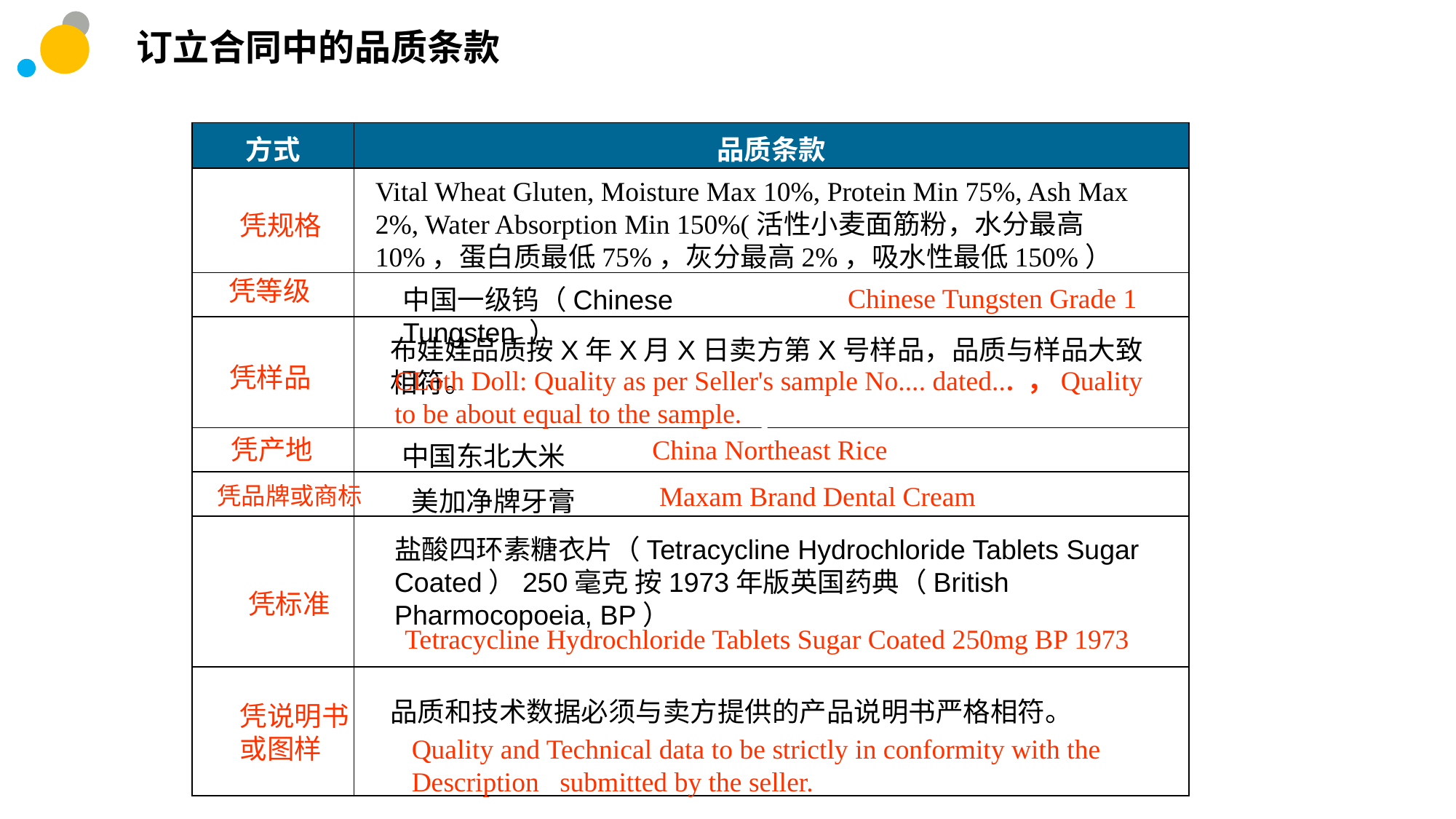

订立合同中的品质条款
子任务1：制定货物的名称和品质条款
| 方式 | 品质条款 |
| --- | --- |
|  |  |
|  |  |
|  |  |
|  |  |
|  |  |
|  |  |
|  |  |
Vital Wheat Gluten, Moisture Max 10%, Protein Min 75%, Ash Max 2%, Water Absorption Min 150%(活性小麦面筋粉，水分最高10%，蛋白质最低75%，灰分最高2%，吸水性最低150%）

凭规格
凭等级
Chinese Tungsten Grade 1
中国一级钨（Chinese Tungsten ）
布娃娃品质按X年X月X日卖方第X号样品，品质与样品大致相符。
凭样品
CLoth Doll: Quality as per Seller's sample No.... dated... ，Quality to be about equal to the sample. Q
China Northeast Rice
凭产地
中国东北大米
 Maxam Brand Dental Cream
凭品牌或商标
美加净牌牙膏
盐酸四环素糖衣片（Tetracycline Hydrochloride Tablets Sugar Coated）250毫克 按1973年版英国药典（British Pharmocopoeia, BP）
凭标准
Tetracycline Hydrochloride Tablets Sugar Coated 250mg BP 1973
品质和技术数据必须与卖方提供的产品说明书严格相符。
凭说明书或图样
Quality and Technical data to be strictly in conformity with the Description   submitted by the seller.